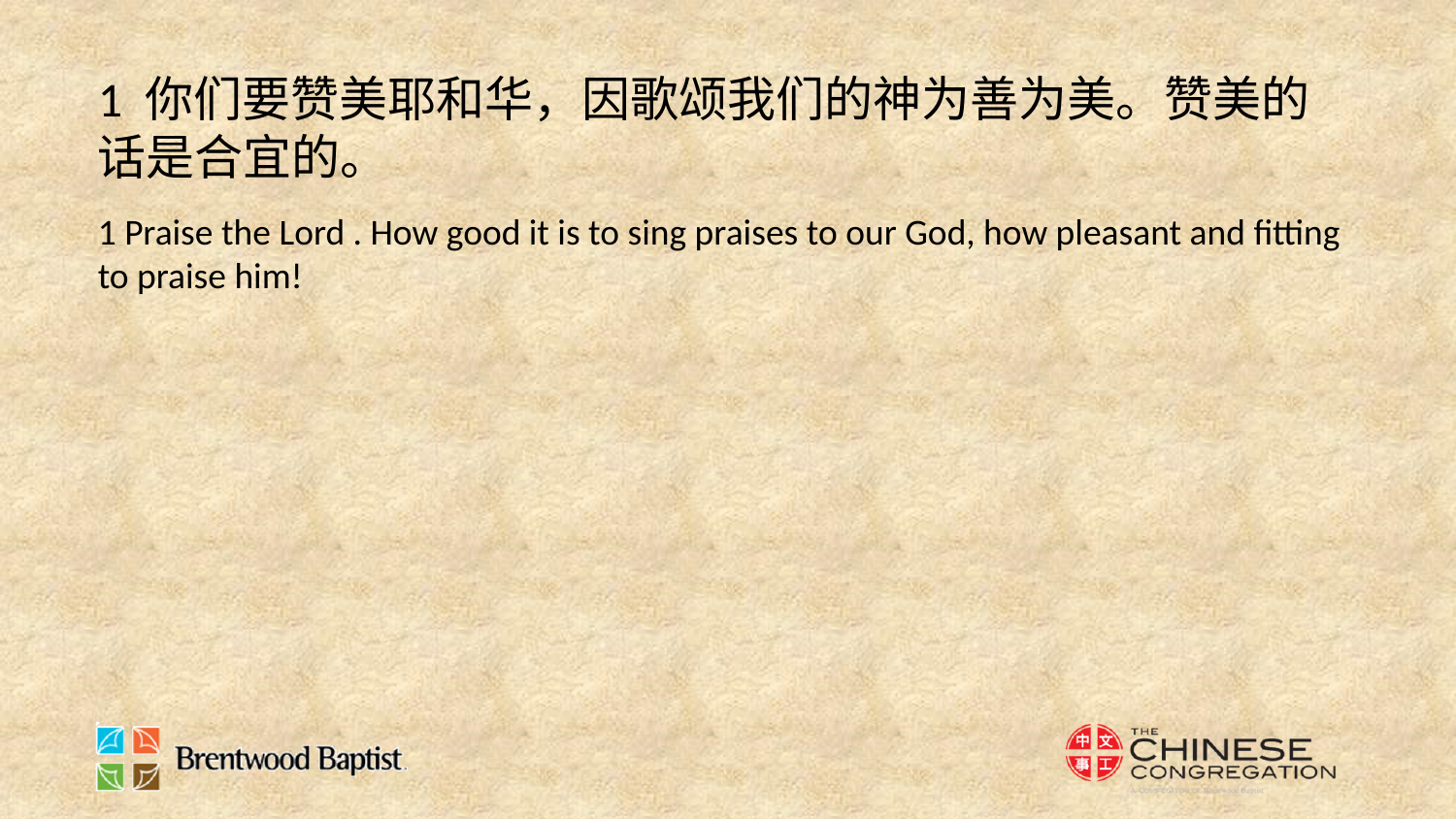

1 你们要赞美耶和华，因歌颂我们的神为善为美。赞美的话是合宜的。

1 Praise the Lord . How good it is to sing praises to our God, how pleasant and fitting to praise him!